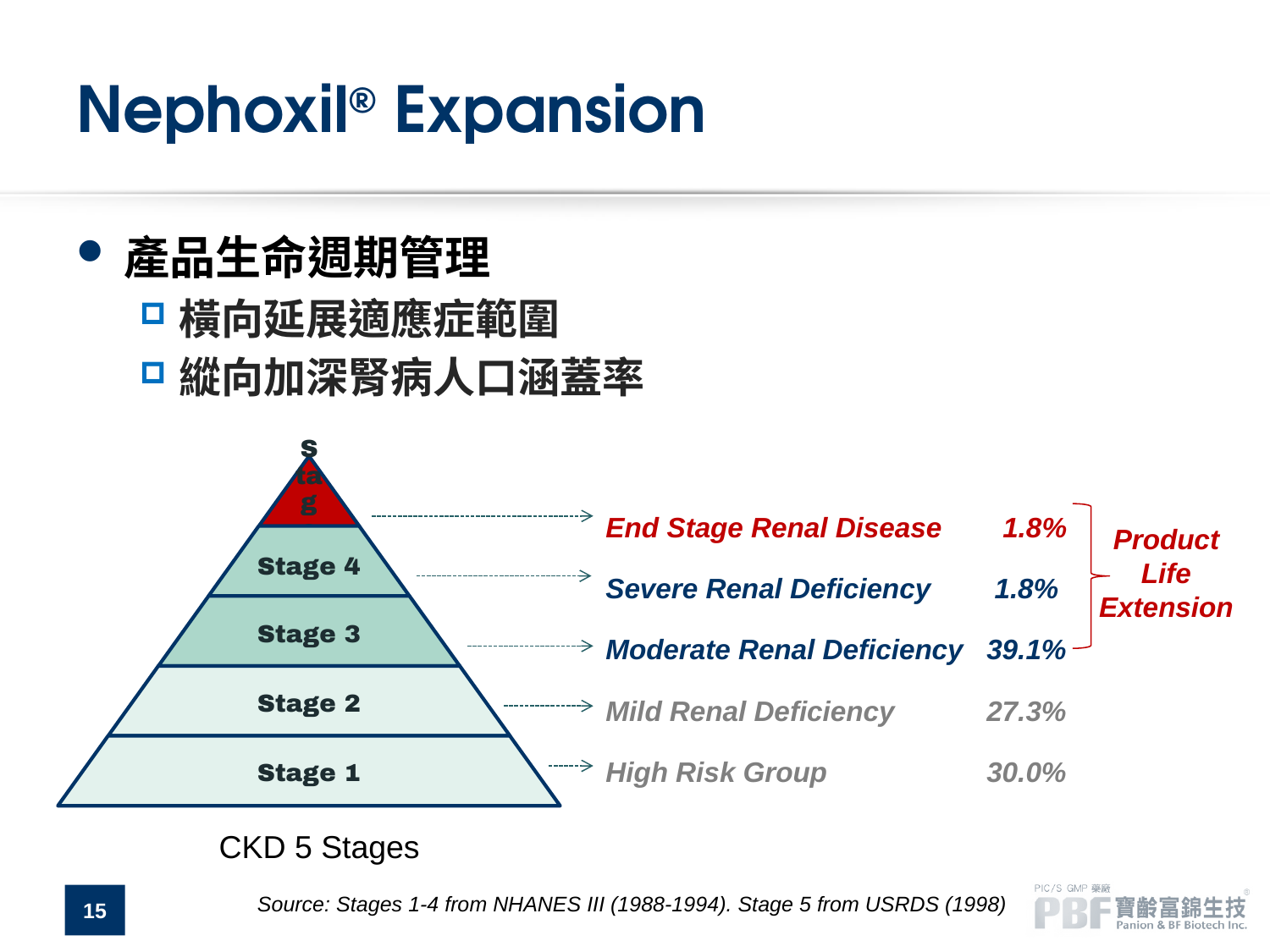

# Nephoxil® Expansion
產品生命週期管理
橫向延展適應症範圍
縱向加深腎病人口涵蓋率
Stage 5
Stage 4
Stage 3
Stage 2
Stage 1
End Stage Renal Disease　   1.8%
Severe Renal Deficiency	 1.8%
Moderate Renal Deficiency	39.1%
Mild Renal Deficiency	27.3%
High Risk Group		30.0%

Product
Life
Extension
CKD 5 Stages
Source: Stages 1-4 from NHANES III (1988-1994). Stage 5 from USRDS (1998)
15